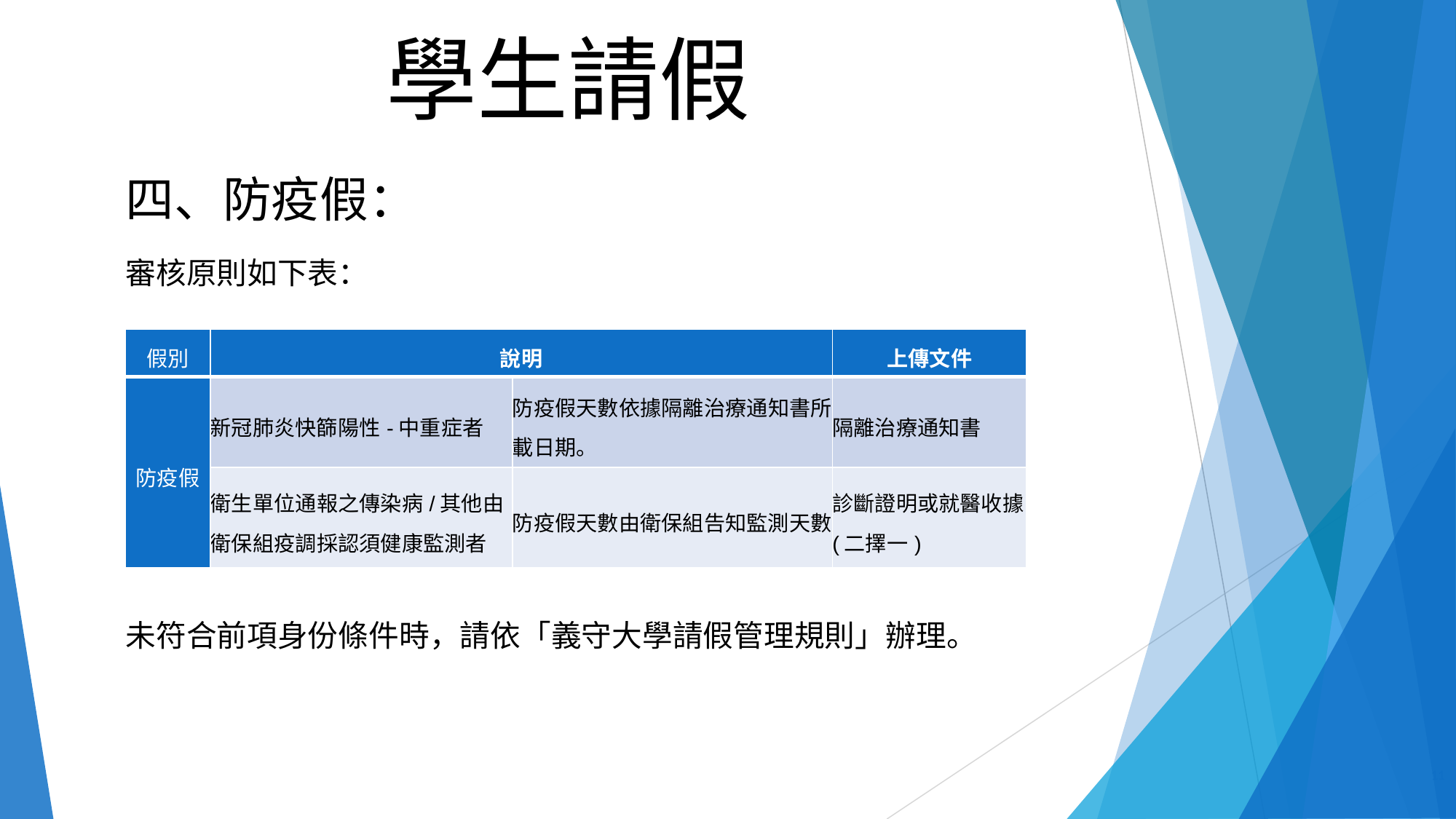

學生請假

四、防疫假：
審核原則如下表：

未符合前項身份條件時，請依「義守大學請假管理規則」辦理。

| 假別 | 說明 |  | 上傳文件 |
| --- | --- | --- | --- |
| 防疫假 | 新冠肺炎快篩陽性-中重症者 | 防疫假天數依據隔離治療通知書所載日期。 | 隔離治療通知書 |
|  | 衛生單位通報之傳染病/其他由衛保組疫調採認須健康監測者 | 防疫假天數由衛保組告知監測天數 | 診斷證明或就醫收據(二擇一) |
11